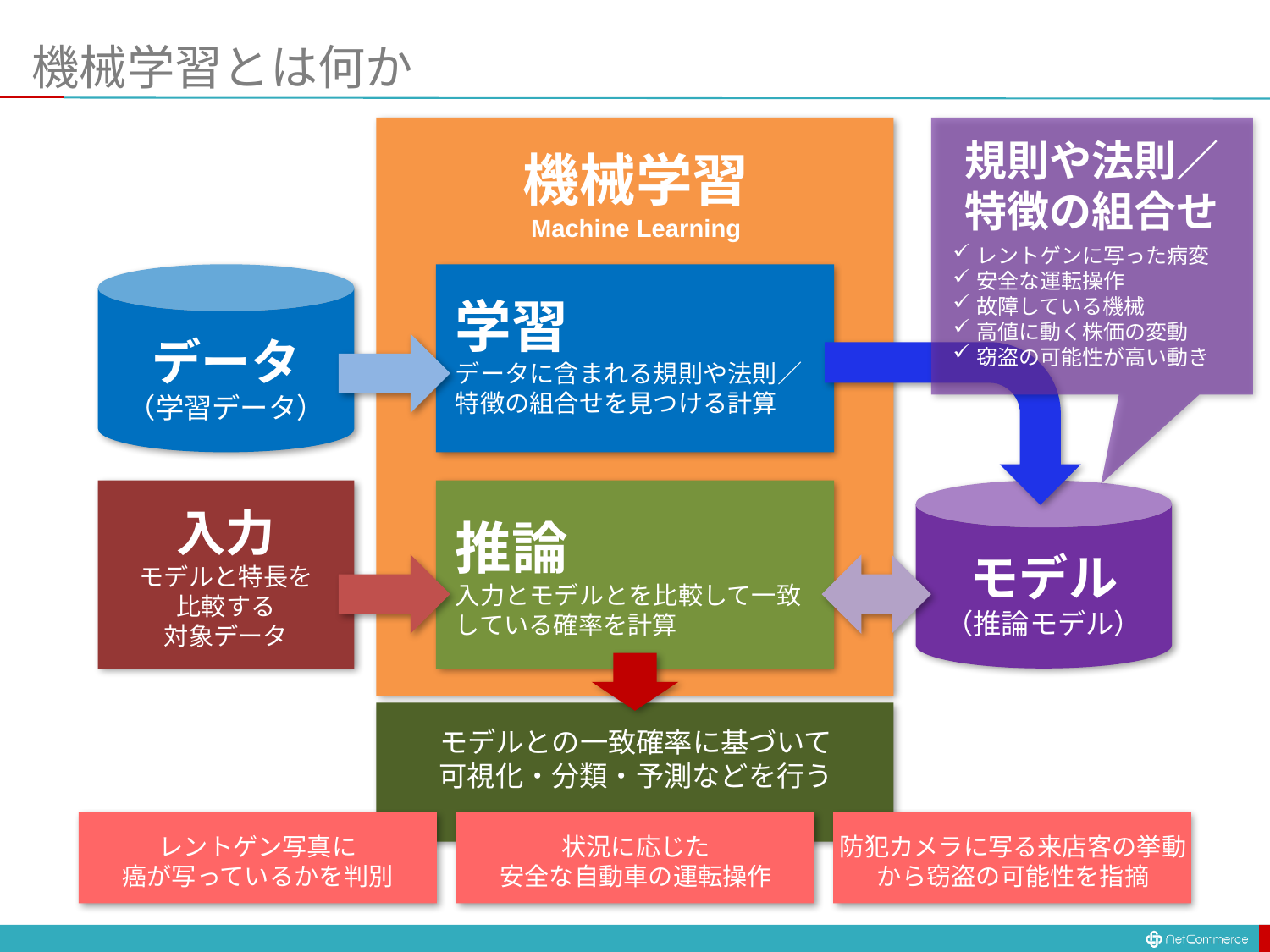

# 機械学習とは何か

規則や法則／
特徴の組合せ
レントゲンに写った病変
安全な運転操作
故障している機械
高値に動く株価の変動
窃盗の可能性が高い動き
機械学習
Machine Learning

学習
データに含まれる規則や法則／特徴の組合せを見つける計算

データ
（学習データ）

モデル
（推論モデル）

入力
モデルと特長を
比較する
対象データ
推論
入力とモデルとを比較して一致している確率を計算

モデルとの一致確率に基づいて
可視化・分類・予測などを行う

レントゲン写真に
癌が写っているかを判別
状況に応じた
安全な自動車の運転操作
防犯カメラに写る来店客の挙動
から窃盗の可能性を指摘